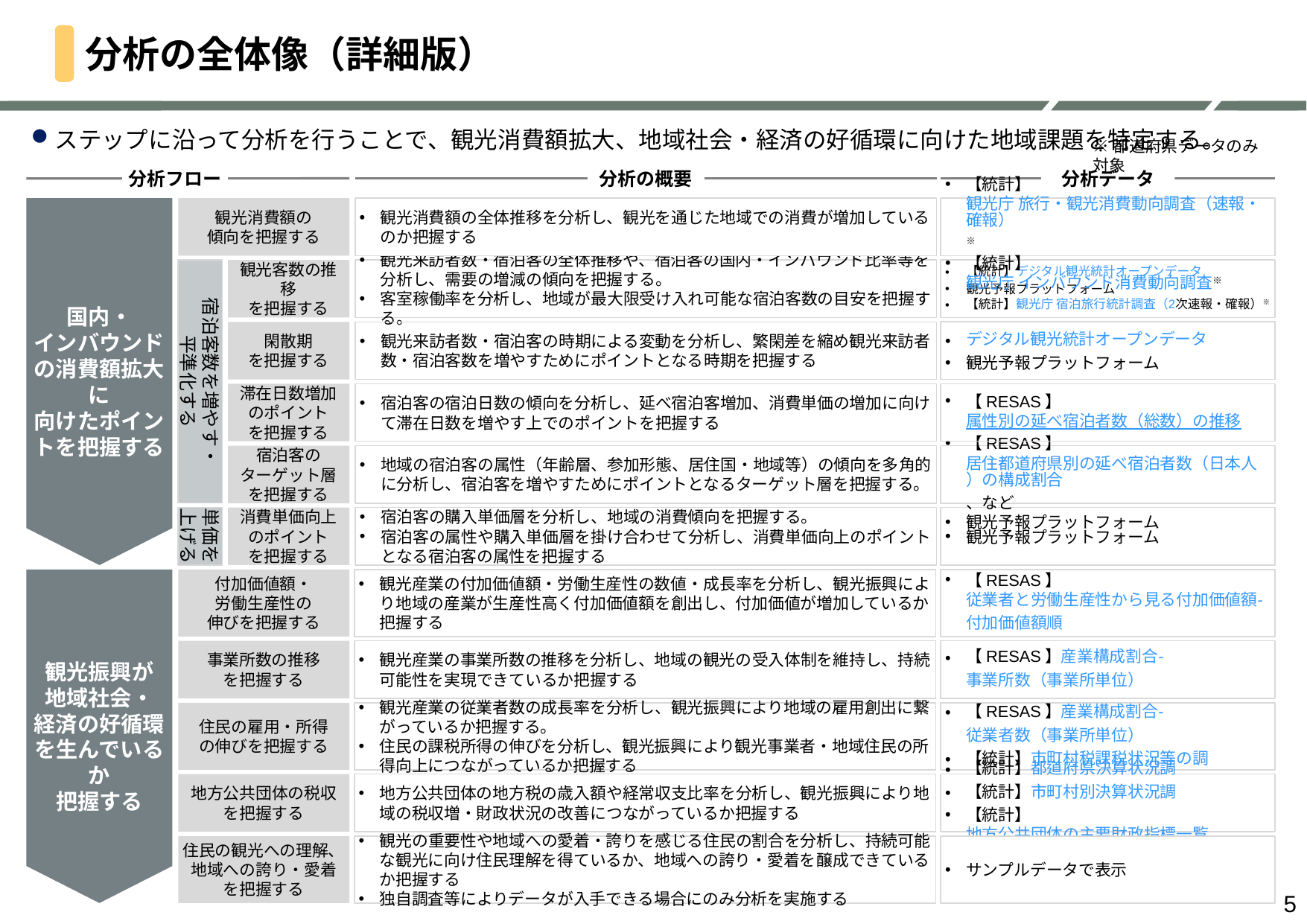

# 分析の全体像（詳細版）
ステップに沿って分析を行うことで、観光消費額拡大、地域社会・経済の好循環に向けた地域課題を特定する。
※都道府県データのみ対象
分析データ
分析フロー
分析の概要

国内・
インバウンドの消費額拡大に
向けたポイントを把握する
観光消費額の
傾向を把握する
観光消費額の全体推移を分析し、観光を通じた地域での消費が増加しているのか把握する
【統計】観光庁 旅行・観光消費動向調査（速報・確報）※
【統計】観光庁 インバウンド消費動向調査※
宿泊客数を増やす・
平準化する
観光客数の推移
を把握する
観光来訪者数・宿泊客の全体推移や、宿泊客の国内・インバウンド比率等を分析し、需要の増減の傾向を把握する。
客室稼働率を分析し、地域が最大限受け入れ可能な宿泊客数の目安を把握する。
【統計】デジタル観光統計オープンデータ
観光予報プラットフォーム
【統計】観光庁 宿泊旅行統計調査（2次速報・確報）※
閑散期
を把握する

観光来訪者数・宿泊客の時期による変動を分析し、繁閑差を縮め観光来訪者数・宿泊客数を増やすためにポイントとなる時期を把握する
デジタル観光統計オープンデータ
観光予報プラットフォーム
滞在日数増加
のポイント
を把握する

宿泊客の宿泊日数の傾向を分析し、延べ宿泊客増加、消費単価の増加に向けて滞在日数を増やす上でのポイントを把握する
【RESAS】属性別の延べ宿泊者数（総数）の推移
宿泊客の
ターゲット層
を把握する
地域の宿泊客の属性（年齢層、参加形態、居住国・地域等）の傾向を多角的に分析し、宿泊客を増やすためにポイントとなるターゲット層を把握する。

【RESAS】居住都道府県別の延べ宿泊者数（日本人）の構成割合、など
観光予報プラットフォーム
単価を
上げる
消費単価向上のポイント
を把握する
宿泊客の購入単価層を分析し、地域の消費傾向を把握する。
宿泊客の属性や購入単価層を掛け合わせて分析し、消費単価向上のポイントとなる宿泊客の属性を把握する

観光予報プラットフォーム

観光振興が
地域社会・
経済の好循環を生んでいるか
把握する
付加価値額・
労働生産性の
伸びを把握する
観光産業の付加価値額・労働生産性の数値・成長率を分析し、観光振興により地域の産業が生産性高く付加価値額を創出し、付加価値が増加しているか把握する
【RESAS】従業者と労働生産性から見る付加価値額-付加価値額順
事業所数の推移
を把握する
観光産業の事業所数の推移を分析し、地域の観光の受入体制を維持し、持続可能性を実現できているか把握する
【RESAS】産業構成割合-事業所数（事業所単位）
住民の雇用・所得
の伸びを把握する
観光産業の従業者数の成長率を分析し、観光振興により地域の雇用創出に繋がっているか把握する。
住民の課税所得の伸びを分析し、観光振興により観光事業者・地域住民の所得向上につながっているか把握する
【RESAS】産業構成割合-従業者数（事業所単位）
【統計】市町村税課税状況等の調
地方公共団体の税収
を把握する
地方公共団体の地方税の歳入額や経常収支比率を分析し、観光振興により地域の税収増・財政状況の改善につながっているか把握する
【統計】都道府県決算状況調
【統計】市町村別決算状況調
【統計】地方公共団体の主要財政指標一覧
観光の重要性や地域への愛着・誇りを感じる住民の割合を分析し、持続可能な観光に向け住民理解を得ているか、地域への誇り・愛着を醸成できているか把握する
独自調査等によりデータが入手できる場合にのみ分析を実施する
サンプルデータで表示
住民の観光への理解、地域への誇り・愛着
を把握する
5